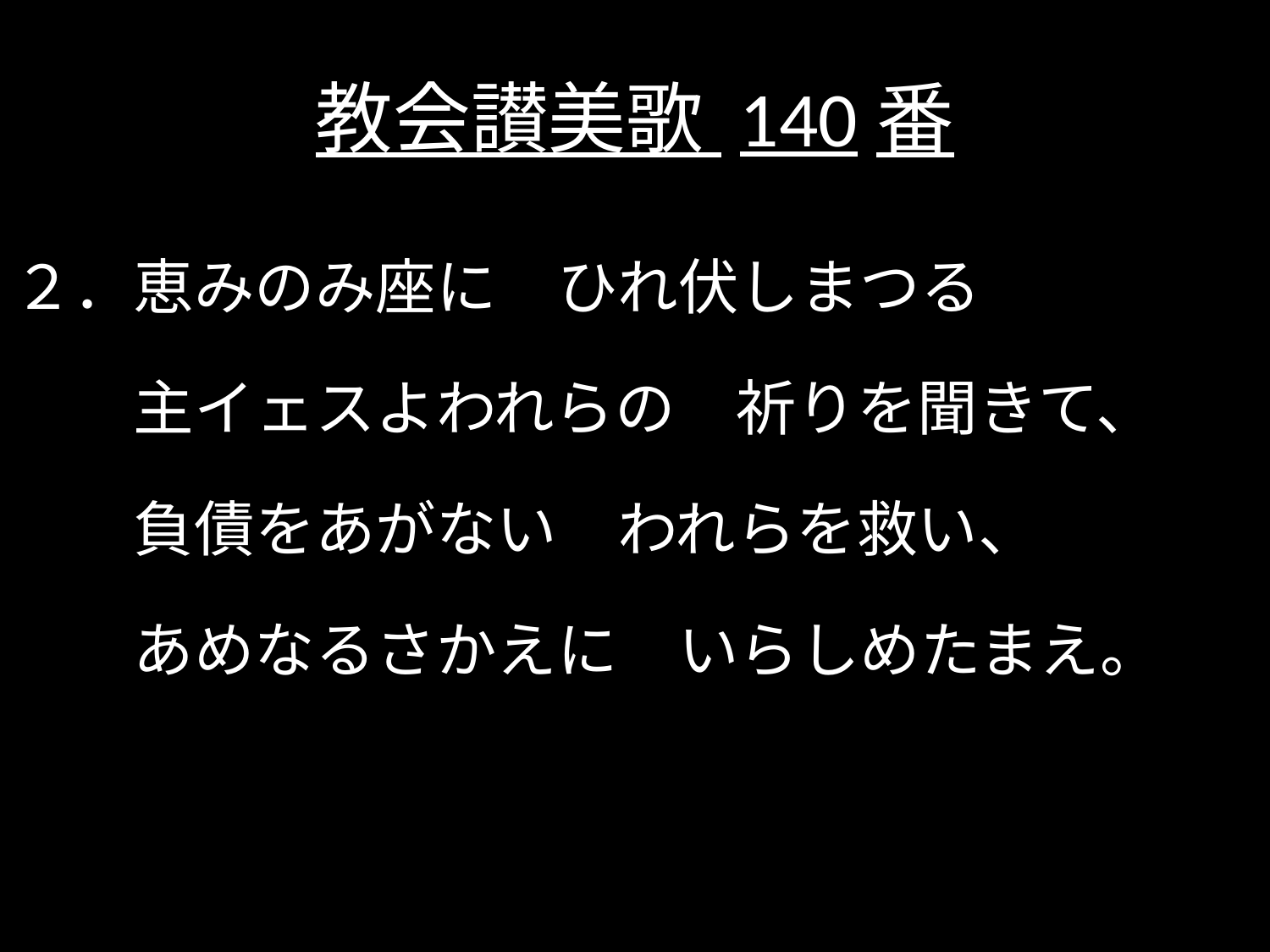

# 教会讃美歌 140番
２．恵みのみ座に　ひれ伏しまつる
　　主イェスよわれらの　祈りを聞きて、
　　負債をあがない　われらを救い、
　　あめなるさかえに　いらしめたまえ。